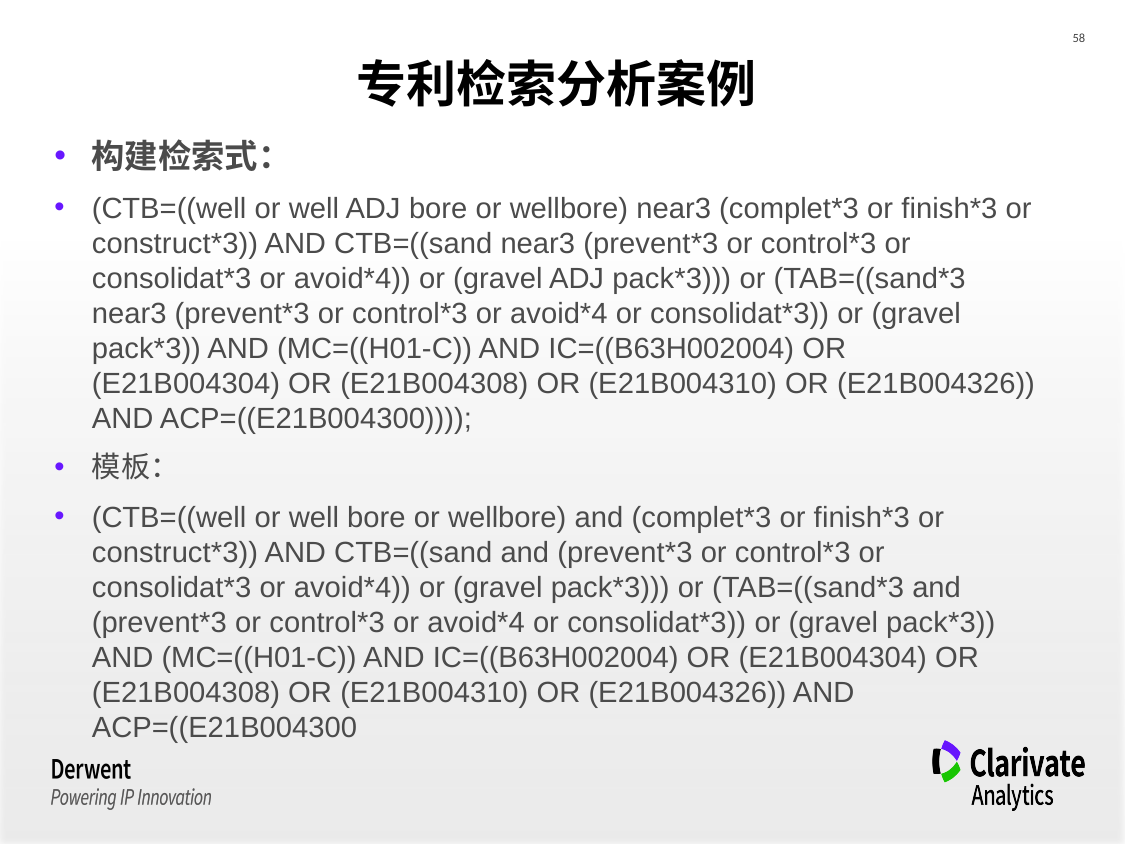

专利检索分析案例

构建检索式：
(CTB=((well or well ADJ bore or wellbore) near3 (complet*3 or finish*3 or construct*3)) AND CTB=((sand near3 (prevent*3 or control*3 or consolidat*3 or avoid*4)) or (gravel ADJ pack*3))) or (TAB=((sand*3 near3 (prevent*3 or control*3 or avoid*4 or consolidat*3)) or (gravel pack*3)) AND (MC=((H01-C)) AND IC=((B63H002004) OR (E21B004304) OR (E21B004308) OR (E21B004310) OR (E21B004326)) AND ACP=((E21B004300))));
模板：
(CTB=((well or well bore or wellbore) and (complet*3 or finish*3 or construct*3)) AND CTB=((sand and (prevent*3 or control*3 or consolidat*3 or avoid*4)) or (gravel pack*3))) or (TAB=((sand*3 and (prevent*3 or control*3 or avoid*4 or consolidat*3)) or (gravel pack*3)) AND (MC=((H01-C)) AND IC=((B63H002004) OR (E21B004304) OR (E21B004308) OR (E21B004310) OR (E21B004326)) AND ACP=((E21B004300